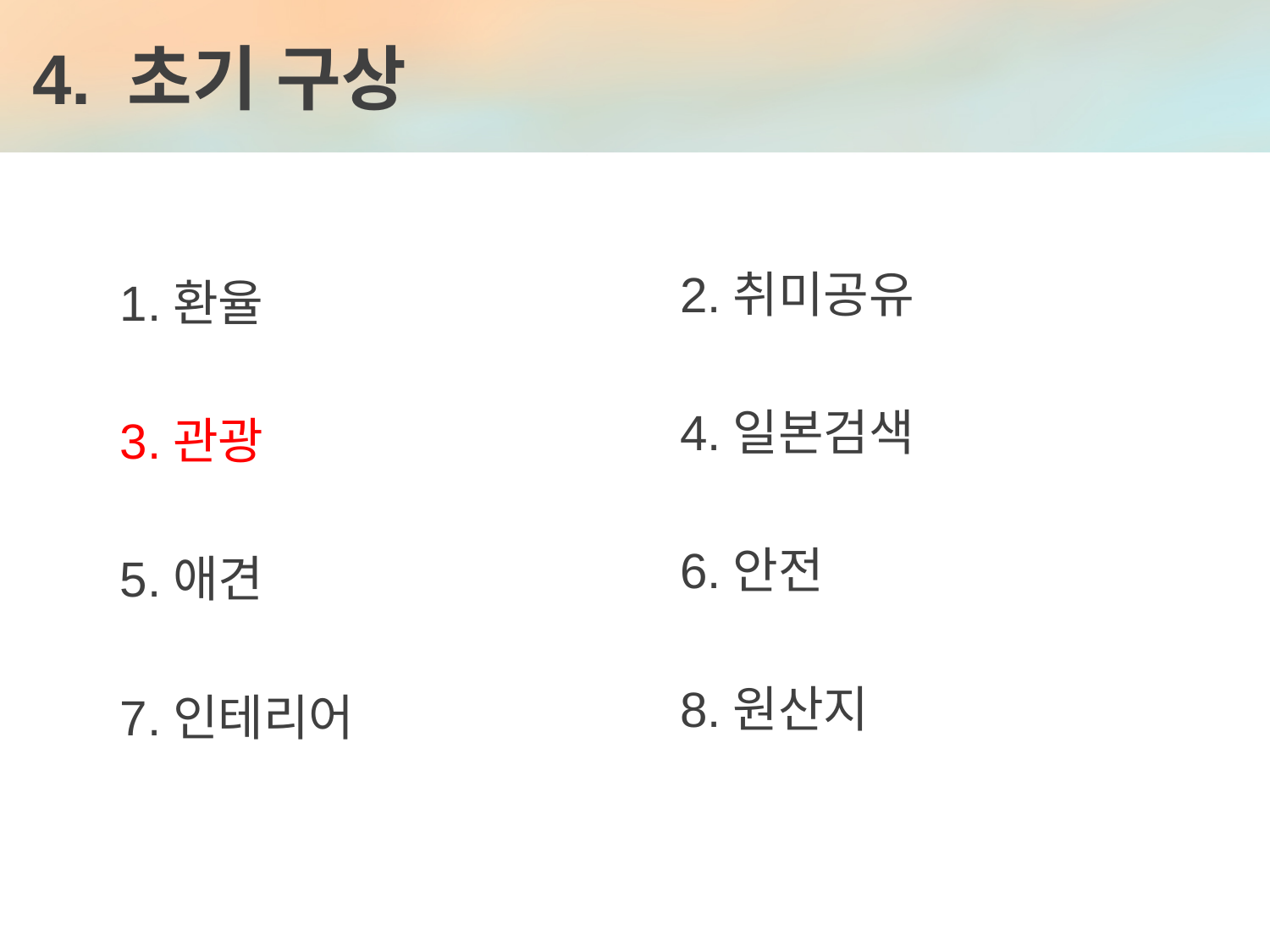

# 4. 초기 구상

1.환율

3.관광

5.애견

7.인테리어

2.취미공유

4.일본검색

6.안전

8.원산지